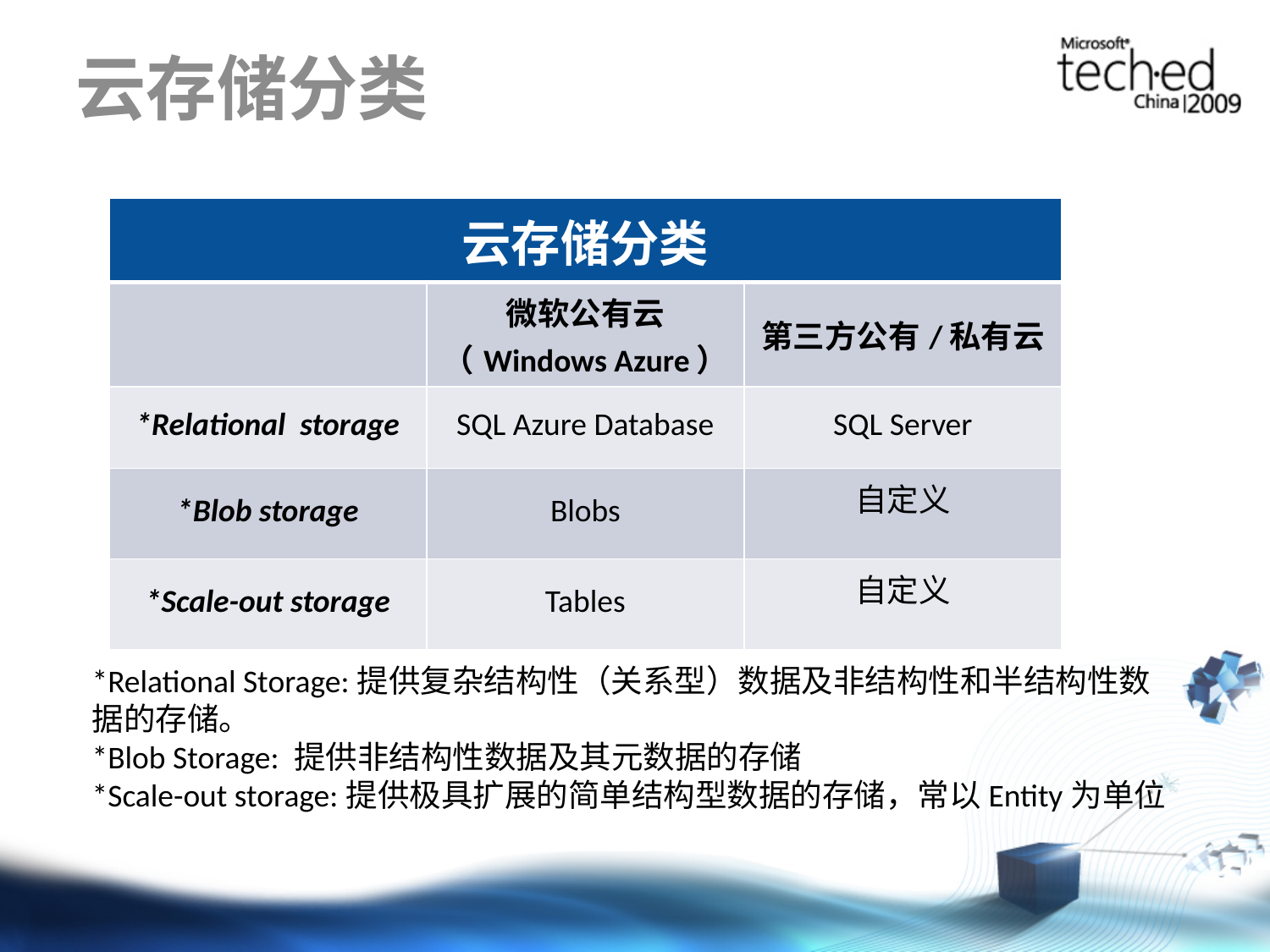

# 云存储分类
| 云存储分类 |  |  |
| --- | --- | --- |
|  | 微软公有云 （Windows Azure） | 第三方公有/私有云 |
| \*Relational storage | SQL Azure Database | SQL Server |
| \*Blob storage | Blobs | 自定义 |
| \*Scale-out storage | Tables | 自定义 |
*Relational Storage:提供复杂结构性（关系型）数据及非结构性和半结构性数据的存储。
*Blob Storage: 提供非结构性数据及其元数据的存储
*Scale-out storage:提供极具扩展的简单结构型数据的存储，常以Entity为单位